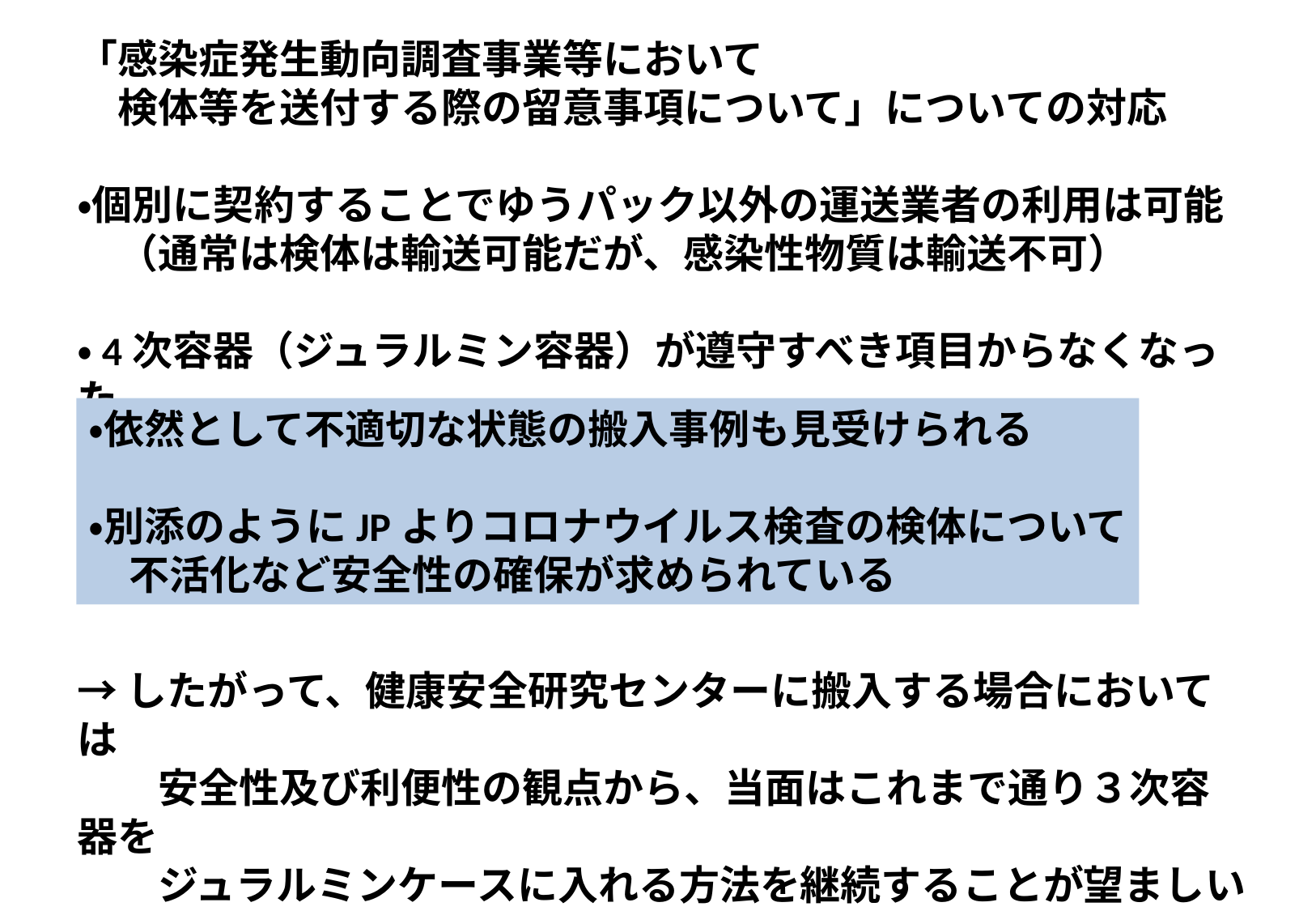

「感染症発生動向調査事業等において
　検体等を送付する際の留意事項について」についての対応

・個別に契約することでゆうパック以外の運送業者の利用は可能
　（通常は検体は輸送可能だが、感染性物質は輸送不可）

・4次容器（ジュラルミン容器）が遵守すべき項目からなくなった

→したがって、健康安全研究センターに搬入する場合においては
　　安全性及び利便性の観点から、当面はこれまで通り３次容器を
　　ジュラルミンケースに入れる方法を継続することが望ましい

　→発送にあたっては、これまで通りの遵守事項の確認をすること
・依然として不適切な状態の搬入事例も見受けられる

・別添のようにJPよりコロナウイルス検査の検体について
　不活化など安全性の確保が求められている